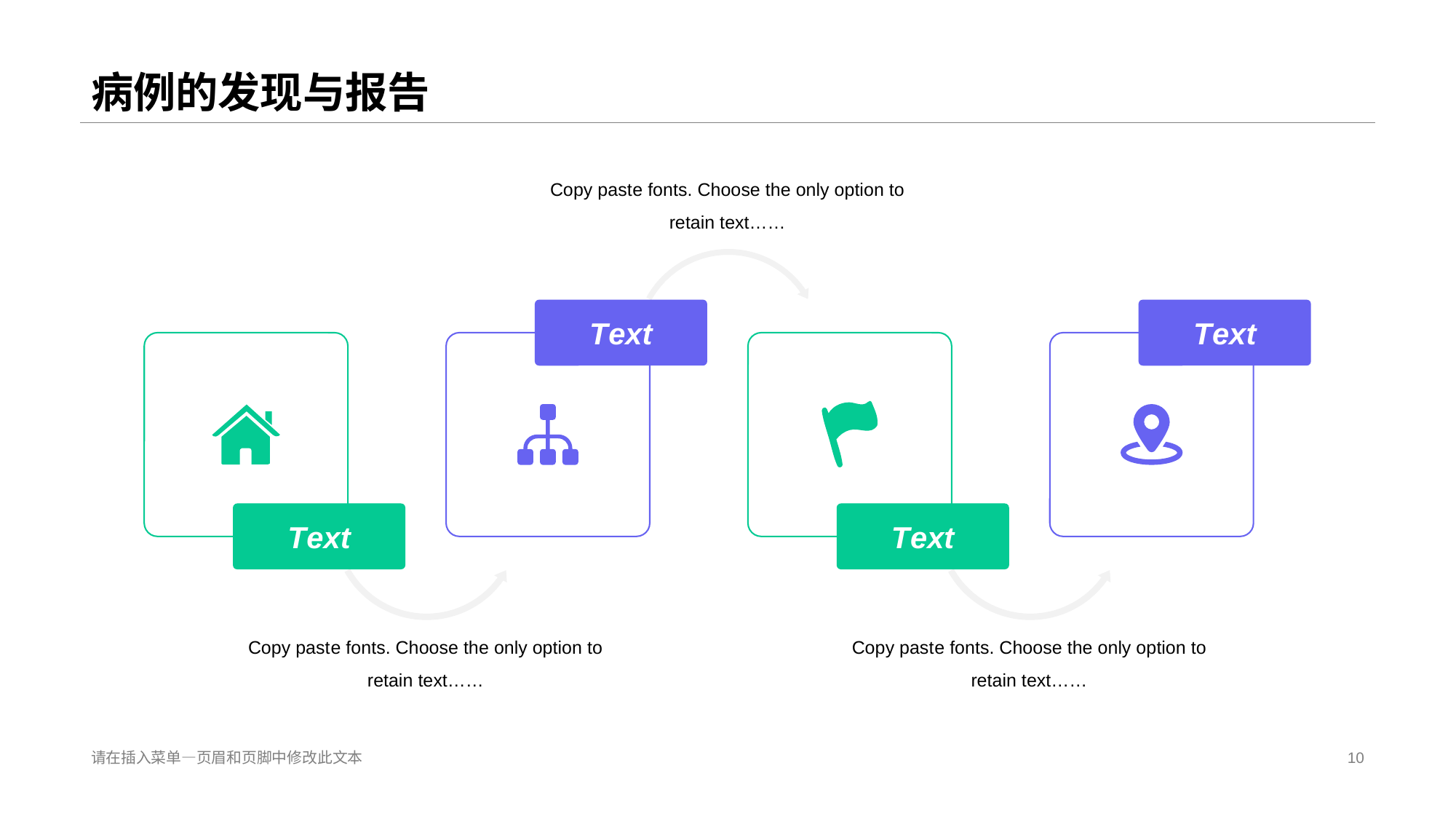

# 病例的发现与报告
Copy past e fonts. Choose the only option to retain text……

T ext
T ext

T ext
T ext

Copy past e fonts. Choose the only option to retain text……
Copy past e fonts. Choose the only option to retain text……
请在插入菜单—页眉和页脚中修改此文本
10